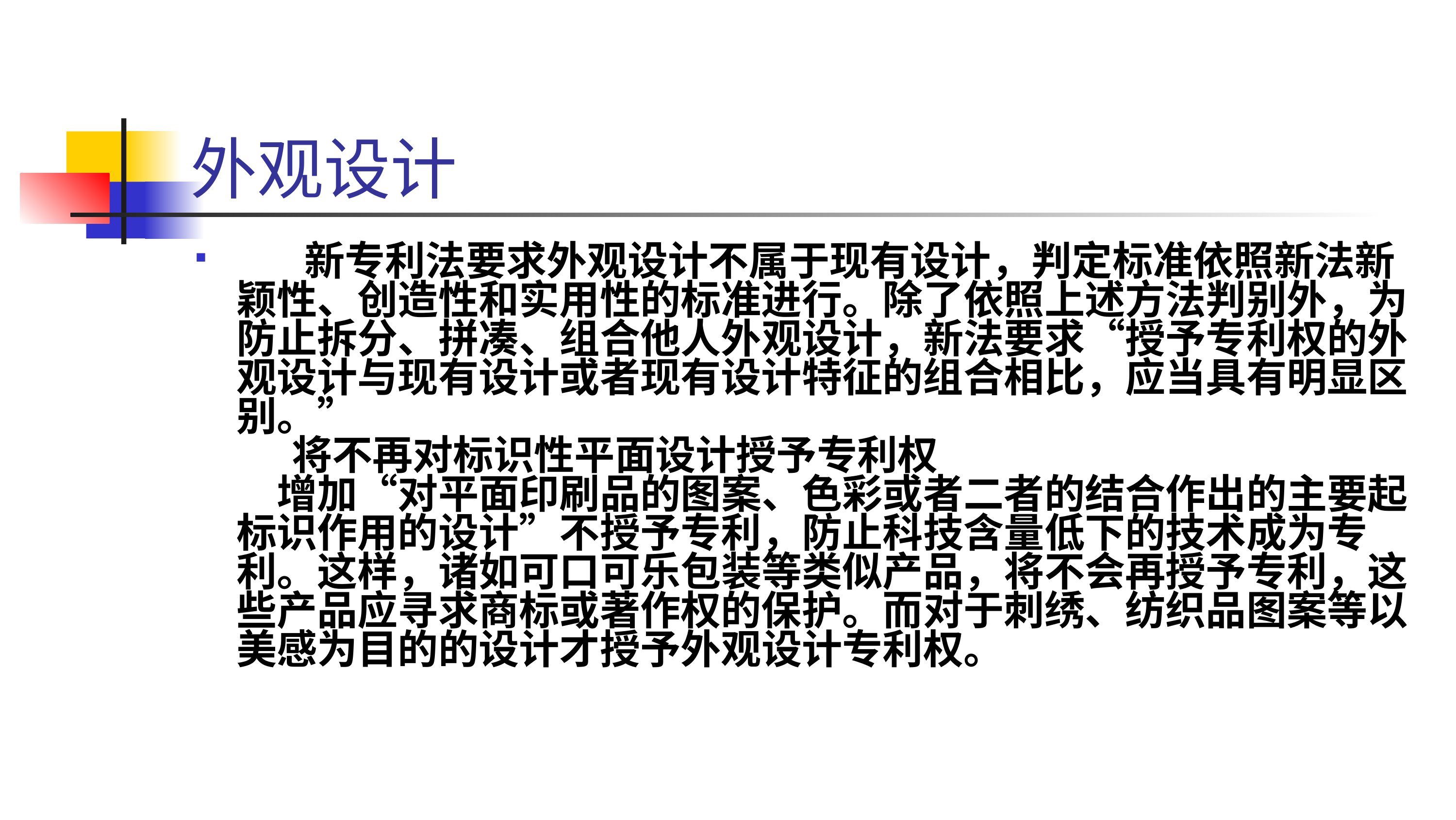

# 外观设计
　        新专利法要求外观设计不属于现有设计，判定标准依照新法新颖性、创造性和实用性的标准进行。除了依照上述方法判别外，为防止拆分、拼凑、组合他人外观设计，新法要求“授予专利权的外观设计与现有设计或者现有设计特征的组合相比，应当具有明显区别。”
      将不再对标识性平面设计授予专利权
　增加“对平面印刷品的图案、色彩或者二者的结合作出的主要起标识作用的设计”不授予专利，防止科技含量低下的技术成为专利。这样，诸如可口可乐包装等类似产品，将不会再授予专利，这些产品应寻求商标或著作权的保护。而对于刺绣、纺织品图案等以美感为目的的设计才授予外观设计专利权。